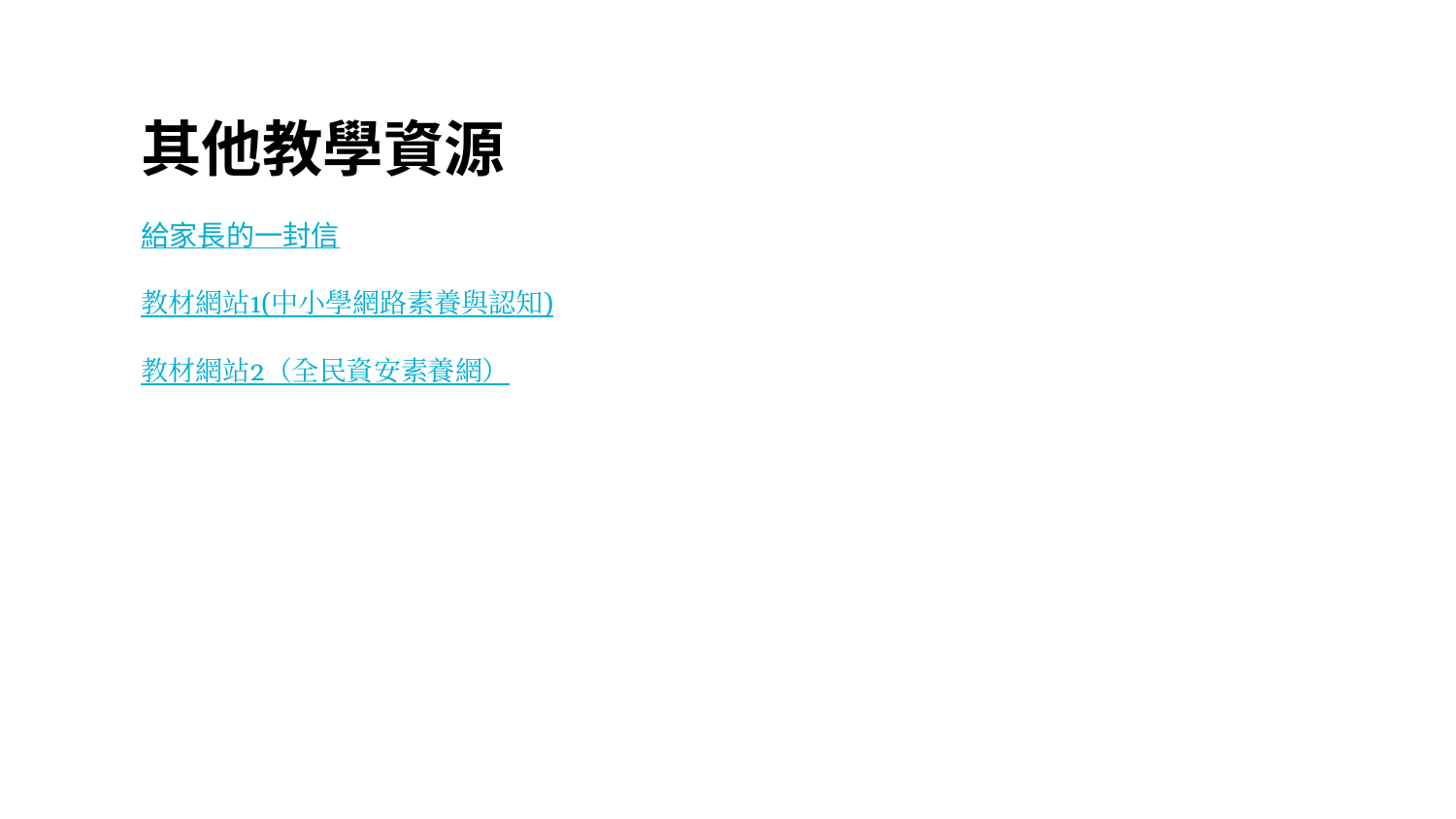

其他教學資源

給家長的一封信

教材網站1(中小學網路素養與認知)

教材網站2（全民資安素養網）